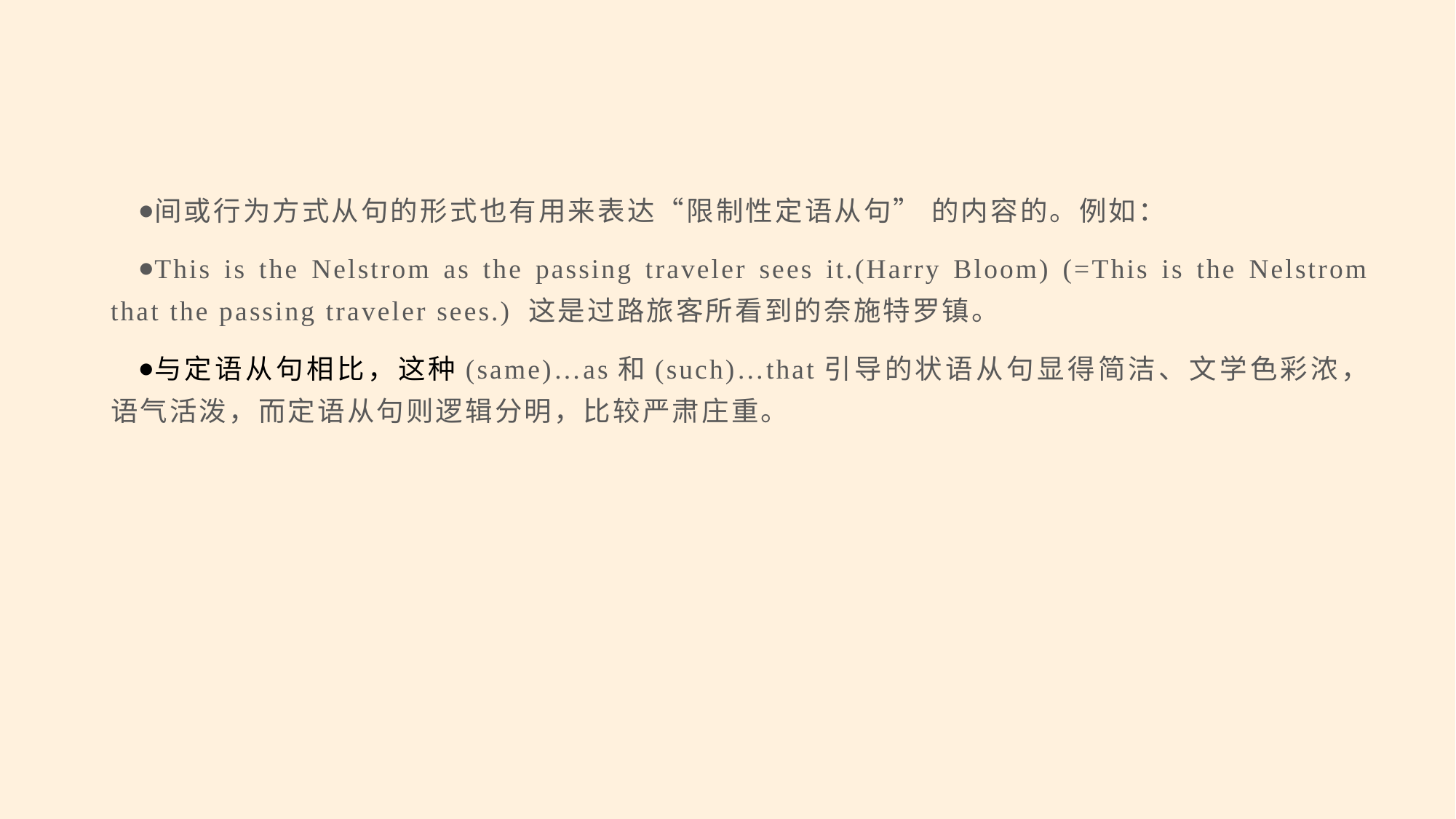

#
间或行为方式从句的形式也有用来表达“限制性定语从句” 的内容的。例如：
This is the Nelstrom as the passing traveler sees it.(Harry Bloom) (=This is the Nelstrom that the passing traveler sees.) 这是过路旅客所看到的奈施特罗镇。
与定语从句相比，这种(same)…as和(such)…that引导的状语从句显得简洁、文学色彩浓，语气活泼，而定语从句则逻辑分明，比较严肃庄重。